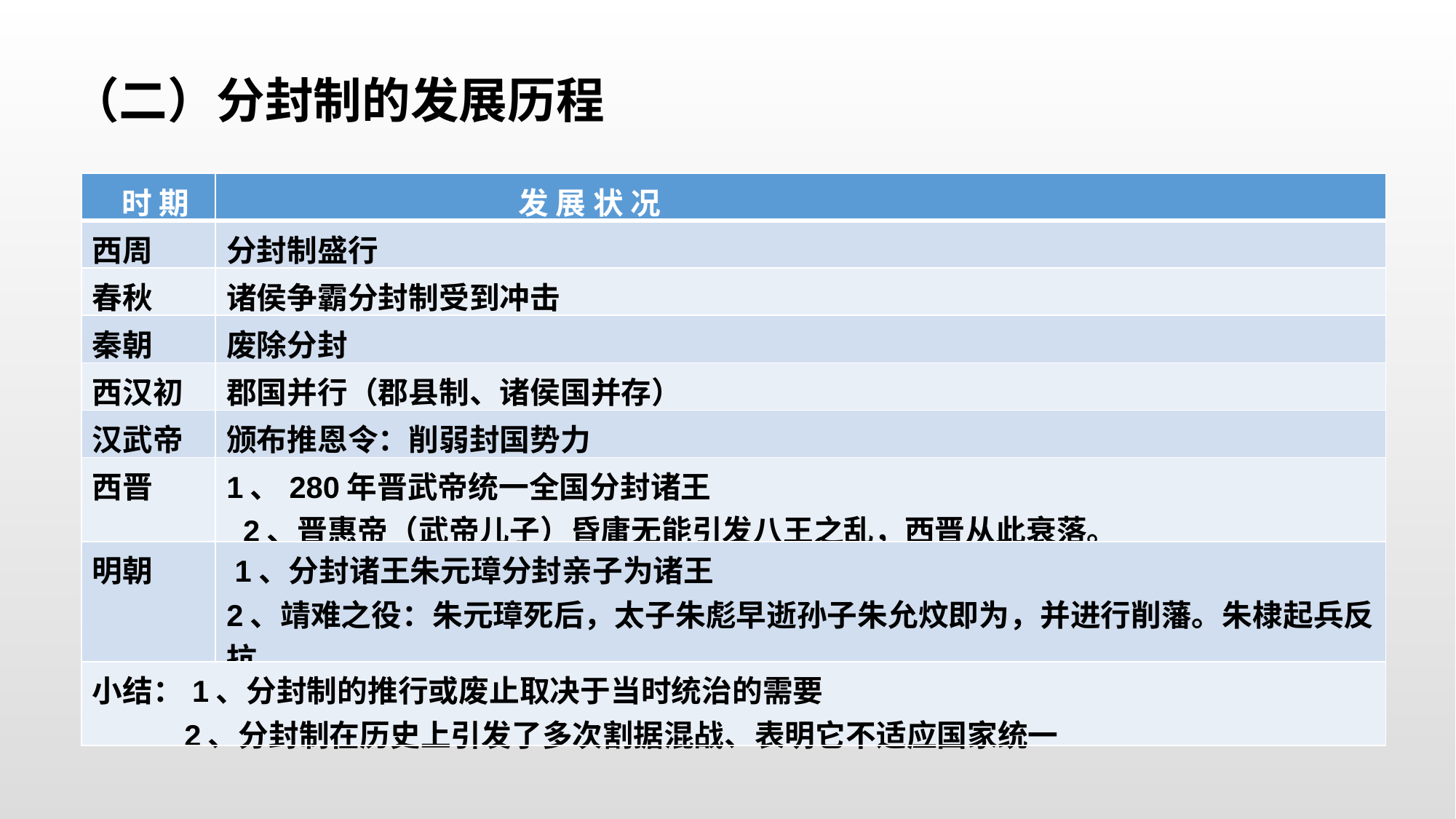

（二）分封制的发展历程
| 时 期 | 发 展 状 况 |
| --- | --- |
| 西周 | 分封制盛行 |
| 春秋 | 诸侯争霸分封制受到冲击 |
| 秦朝 | 废除分封 |
| 西汉初 | 郡国并行（郡县制、诸侯国并存） |
| 汉武帝 | 颁布推恩令：削弱封国势力 |
| 西晋 | 1、280年晋武帝统一全国分封诸王 2、晋惠帝（武帝儿子）昏庸无能引发八王之乱，西晋从此衰落。 |
| 明朝 | 1、分封诸王朱元璋分封亲子为诸王 2、靖难之役：朱元璋死后，太子朱彪早逝孙子朱允炆即为，并进行削藩。朱棣起兵反抗 |
| 小结：1、分封制的推行或废止取决于当时统治的需要 2、分封制在历史上引发了多次割据混战、表明它不适应国家统一 |  |